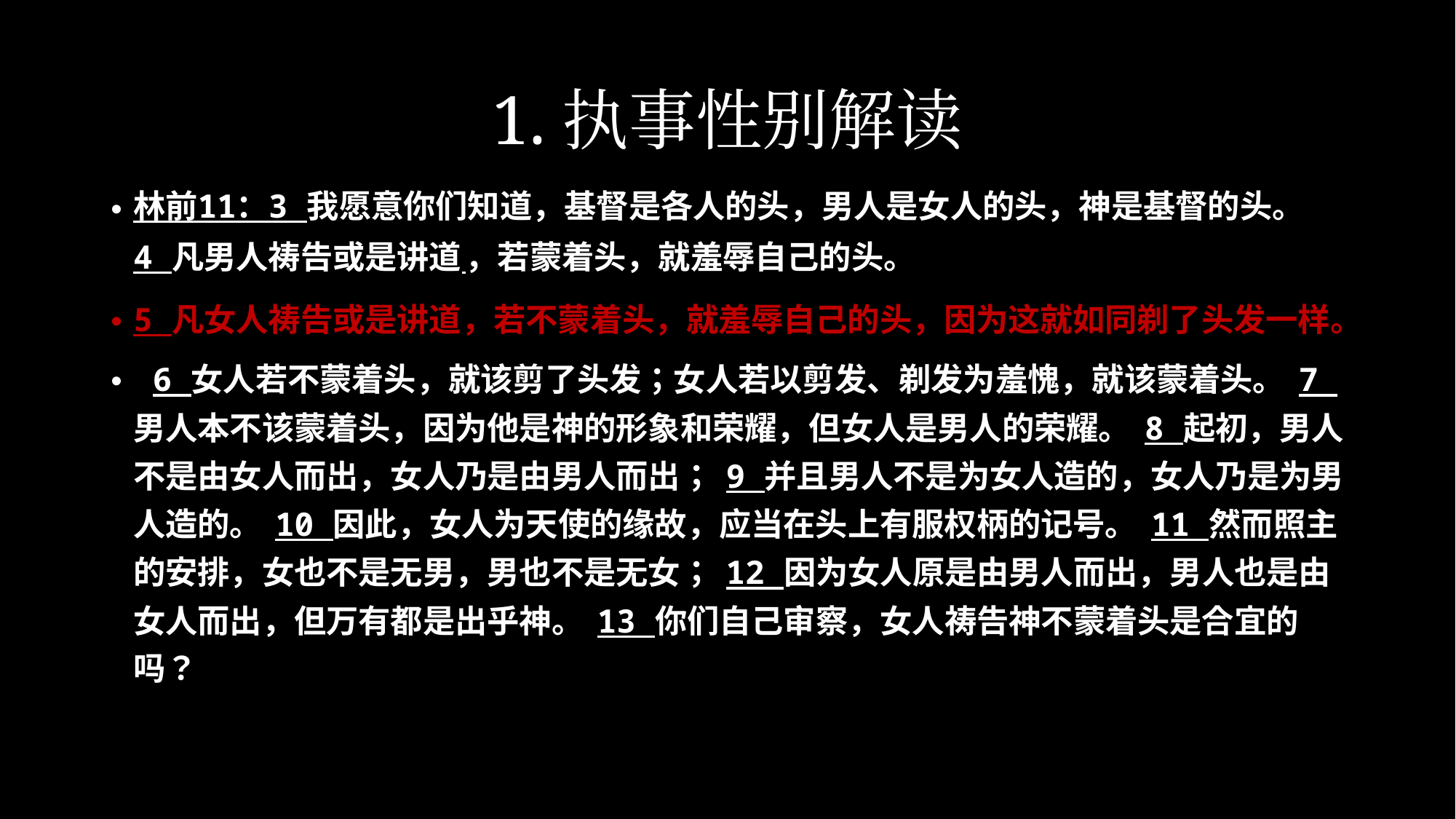

# 1.执事性别解读
林前11：3 我愿意你们知道，基督是各人的头，男人是女人的头，神是基督的头。 4 凡男人祷告或是讲道 ，若蒙着头，就羞辱自己的头。
5 凡女人祷告或是讲道，若不蒙着头，就羞辱自己的头，因为这就如同剃了头发一样。
 6 女人若不蒙着头，就该剪了头发；女人若以剪发、剃发为羞愧，就该蒙着头。 7 男人本不该蒙着头，因为他是神的形象和荣耀，但女人是男人的荣耀。 8 起初，男人不是由女人而出，女人乃是由男人而出； 9 并且男人不是为女人造的，女人乃是为男人造的。 10 因此，女人为天使的缘故，应当在头上有服权柄的记号。 11 然而照主的安排，女也不是无男，男也不是无女； 12 因为女人原是由男人而出，男人也是由女人而出，但万有都是出乎神。 13 你们自己审察，女人祷告神不蒙着头是合宜的吗？